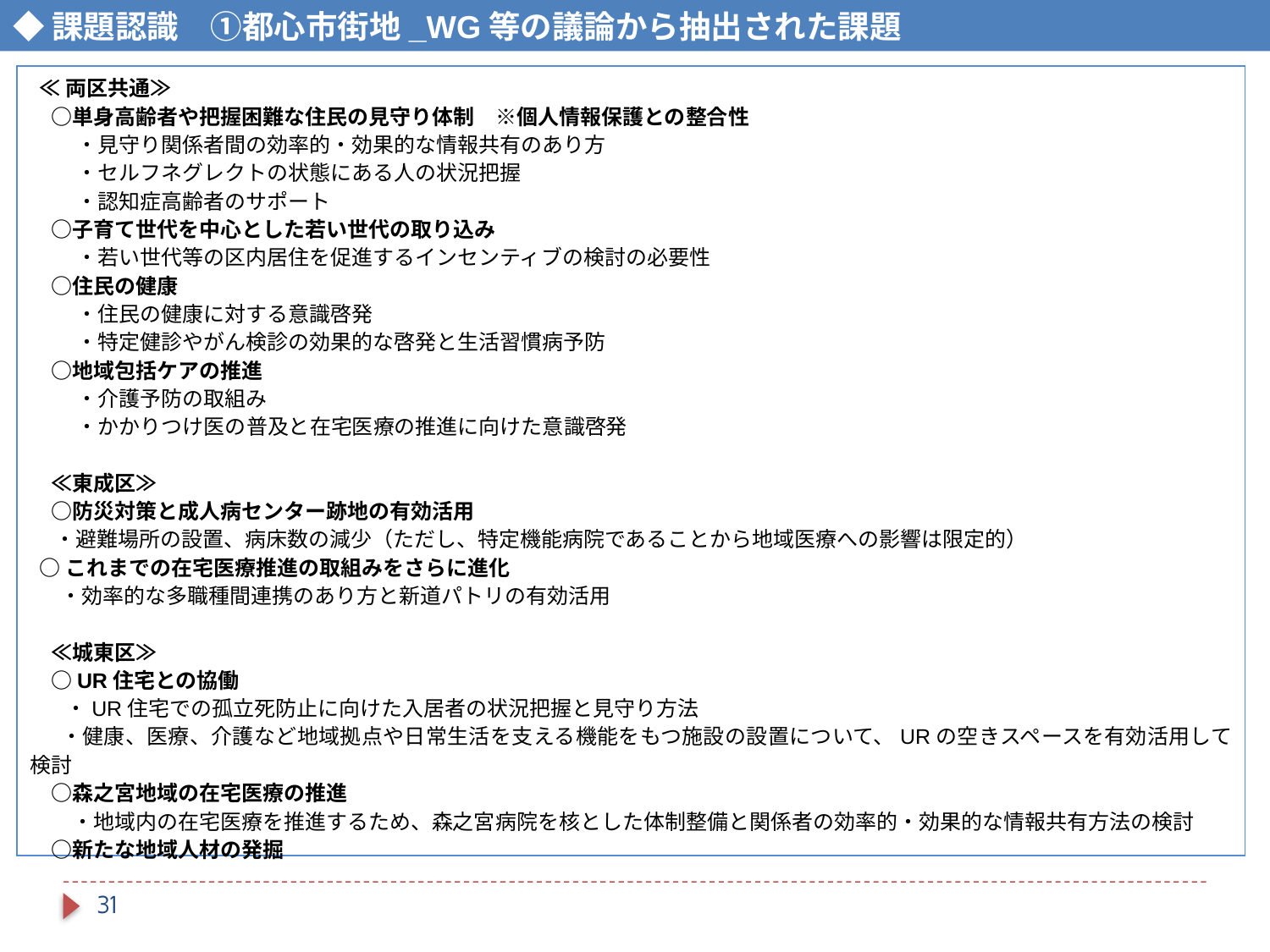

◆課題認識　①都心市街地_WG等の議論から抽出された課題
  ≪両区共通≫
　○単身高齢者や把握困難な住民の見守り体制　※個人情報保護との整合性
　 　・見守り関係者間の効率的・効果的な情報共有のあり方
　　 ・セルフネグレクトの状態にある人の状況把握
　　 ・認知症高齢者のサポート
　○子育て世代を中心とした若い世代の取り込み
　　 ・若い世代等の区内居住を促進するインセンティブの検討の必要性
　○住民の健康
　　 ・住民の健康に対する意識啓発
　　 ・特定健診やがん検診の効果的な啓発と生活習慣病予防
　○地域包括ケアの推進
　 　・介護予防の取組み
　　 ・かかりつけ医の普及と在宅医療の推進に向けた意識啓発

　≪東成区≫
　○防災対策と成人病センター跡地の有効活用
    ・避難場所の設置、病床数の減少（ただし、特定機能病院であることから地域医療への影響は限定的）
  ○これまでの在宅医療推進の取組みをさらに進化
　  ・効率的な多職種間連携のあり方と新道パトリの有効活用

　≪城東区≫
　○UR住宅との協働
 　 ・UR住宅での孤立死防止に向けた入居者の状況把握と見守り方法
　  ・健康、医療、介護など地域拠点や日常生活を支える機能をもつ施設の設置について、URの空きスペースを有効活用して検討
　○森之宮地域の在宅医療の推進
　　・地域内の在宅医療を推進するため、森之宮病院を核とした体制整備と関係者の効率的・効果的な情報共有方法の検討
　○新たな地域人材の発掘
31